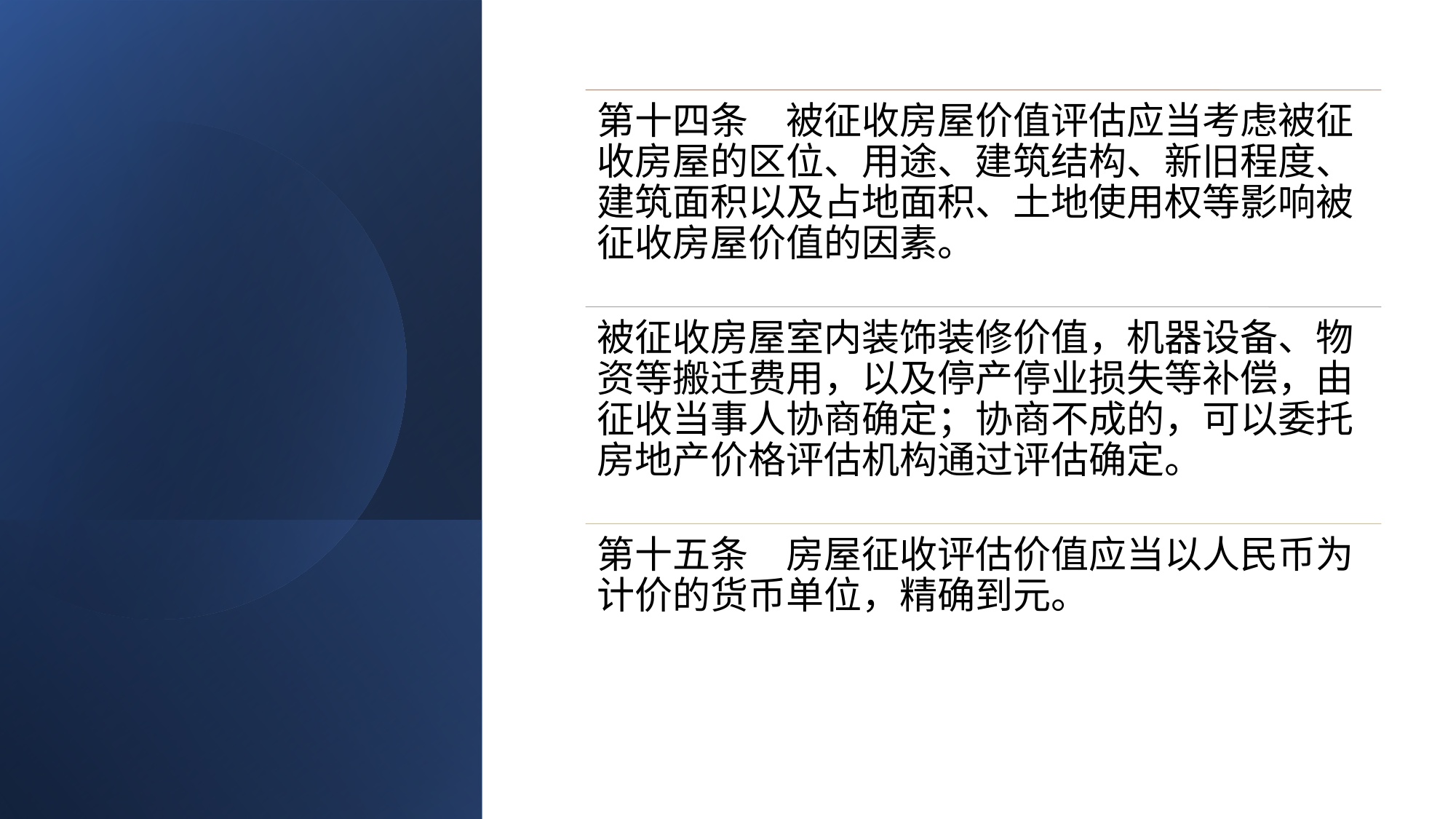

第十四条　被征收房屋价值评估应当考虑被征收房屋的区位、用途、建筑结构、新旧程度、建筑面积以及占地面积、土地使用权等影响被征收房屋价值的因素。
被征收房屋室内装饰装修价值，机器设备、物资等搬迁费用，以及停产停业损失等补偿，由征收当事人协商确定；协商不成的，可以委托房地产价格评估机构通过评估确定。
第十五条　房屋征收评估价值应当以人民币为计价的货币单位，精确到元。

#